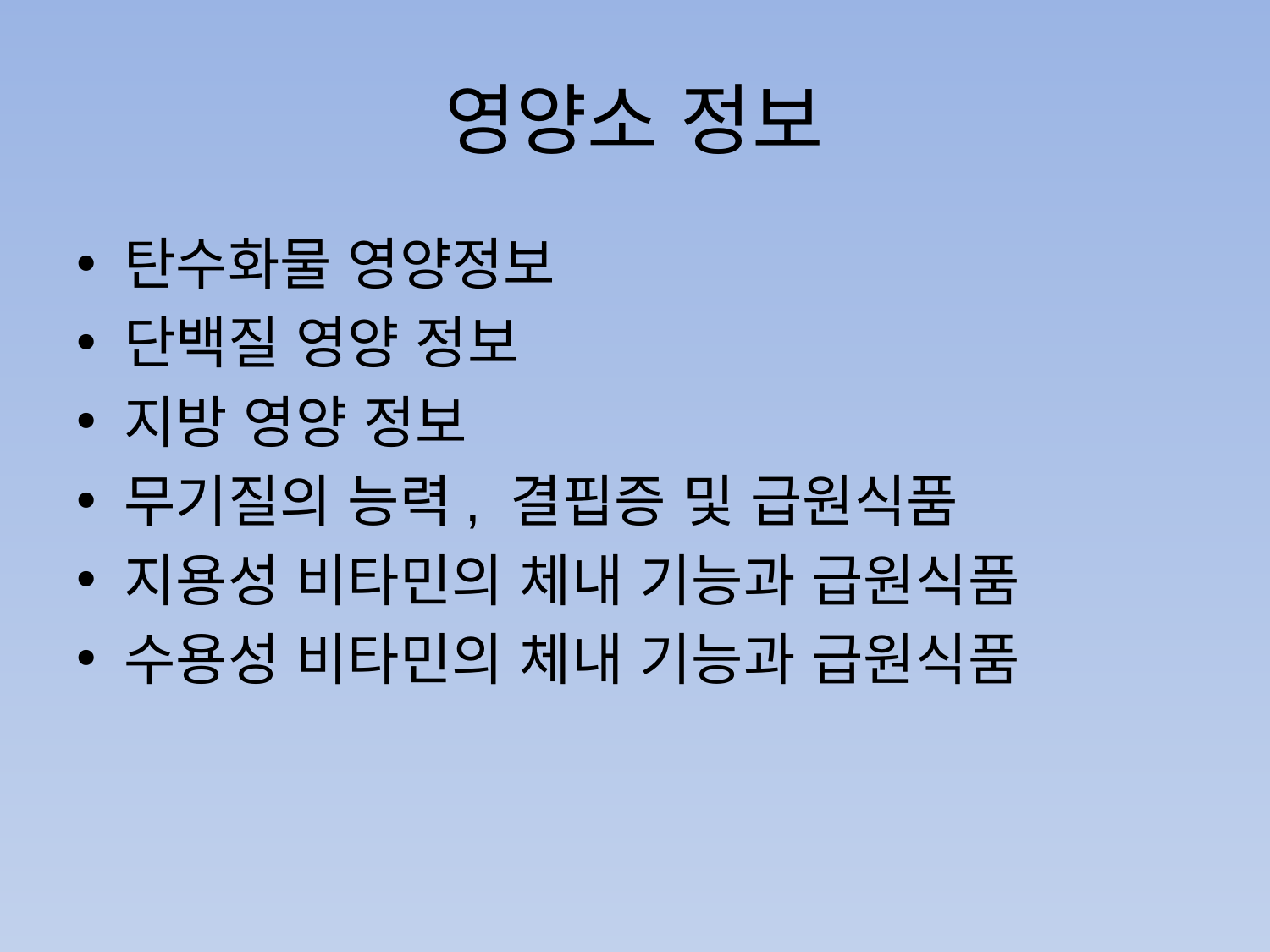

# 영양소 정보
탄수화물 영양정보
단백질 영양 정보
지방 영양 정보
무기질의 능력, 결핍증 및 급원식품
지용성 비타민의 체내 기능과 급원식품
수용성 비타민의 체내 기능과 급원식품